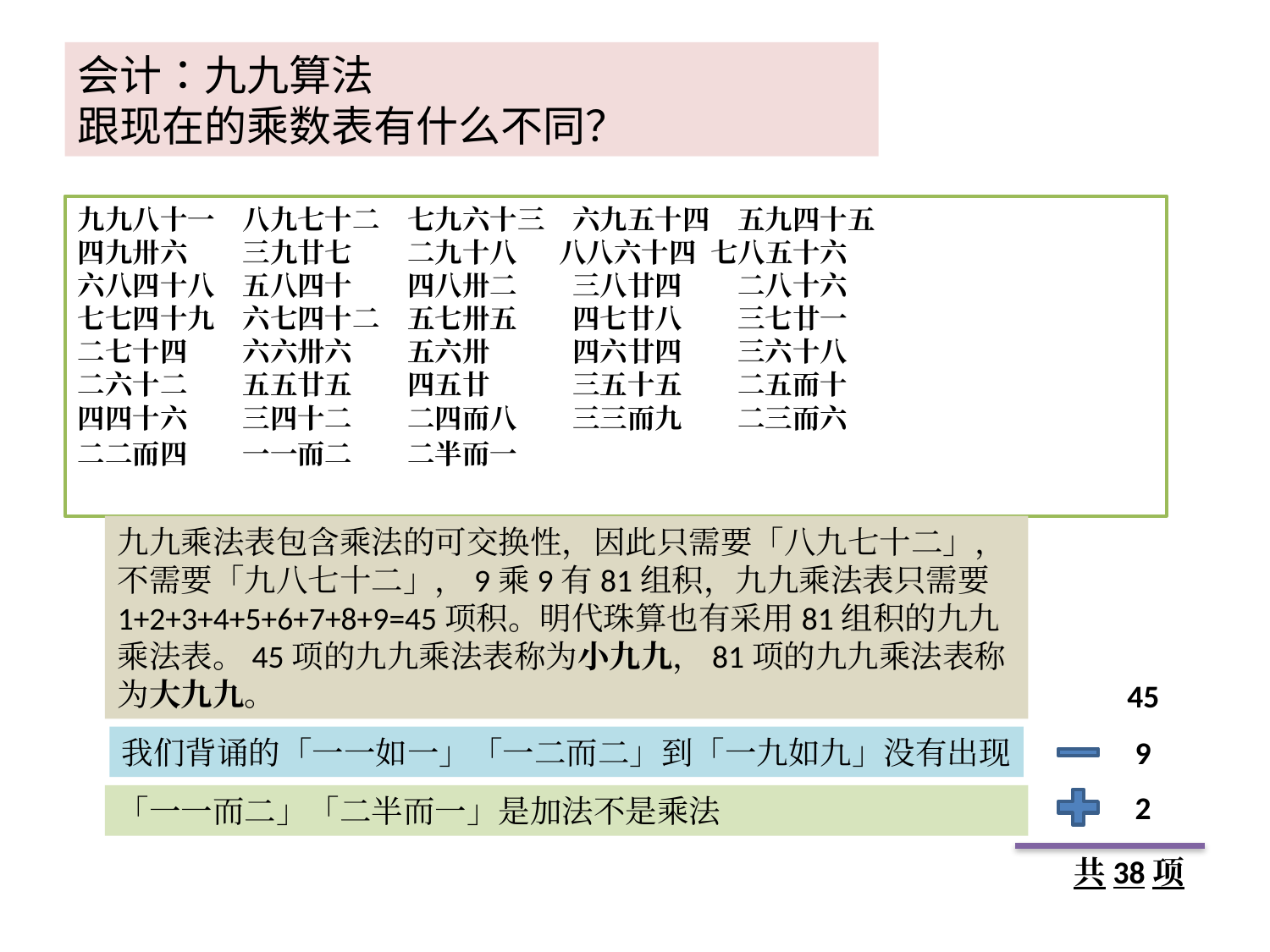

会计：九九算法
跟现在的乘数表有什么不同？
九九八十一　八九七十二　七九六十三　六九五十四　五九四十五
四九卅六　　三九廿七　　二九十八　  八八六十四  七八五十六
六八四十八　五八四十　　四八卅二　　三八廿四　　二八十六
七七四十九　六七四十二　五七卅五　　四七廿八　　三七廿一
二七十四　　六六卅六　　五六卅　　　四六廿四　　三六十八
二六十二　　五五廿五　　四五廿　　　三五十五　　二五而十
四四十六　　三四十二　　二四而八　　三三而九　　二三而六
二二而四　　一一而二　　二半而一
九九乘法表包含乘法的可交换性，因此只需要「八九七十二」，不需要「九八七十二」，9乘9有81组积，九九乘法表只需要1+2+3+4+5+6+7+8+9=45项积。明代珠算也有采用81组积的九九乘法表。45项的九九乘法表称为小九九，81项的九九乘法表称为大九九。
45
我们背诵的「一一如一」「一二而二」到「一九如九」没有出现
9

2

「一一而二」「二半而一」是加法不是乘法
共38项